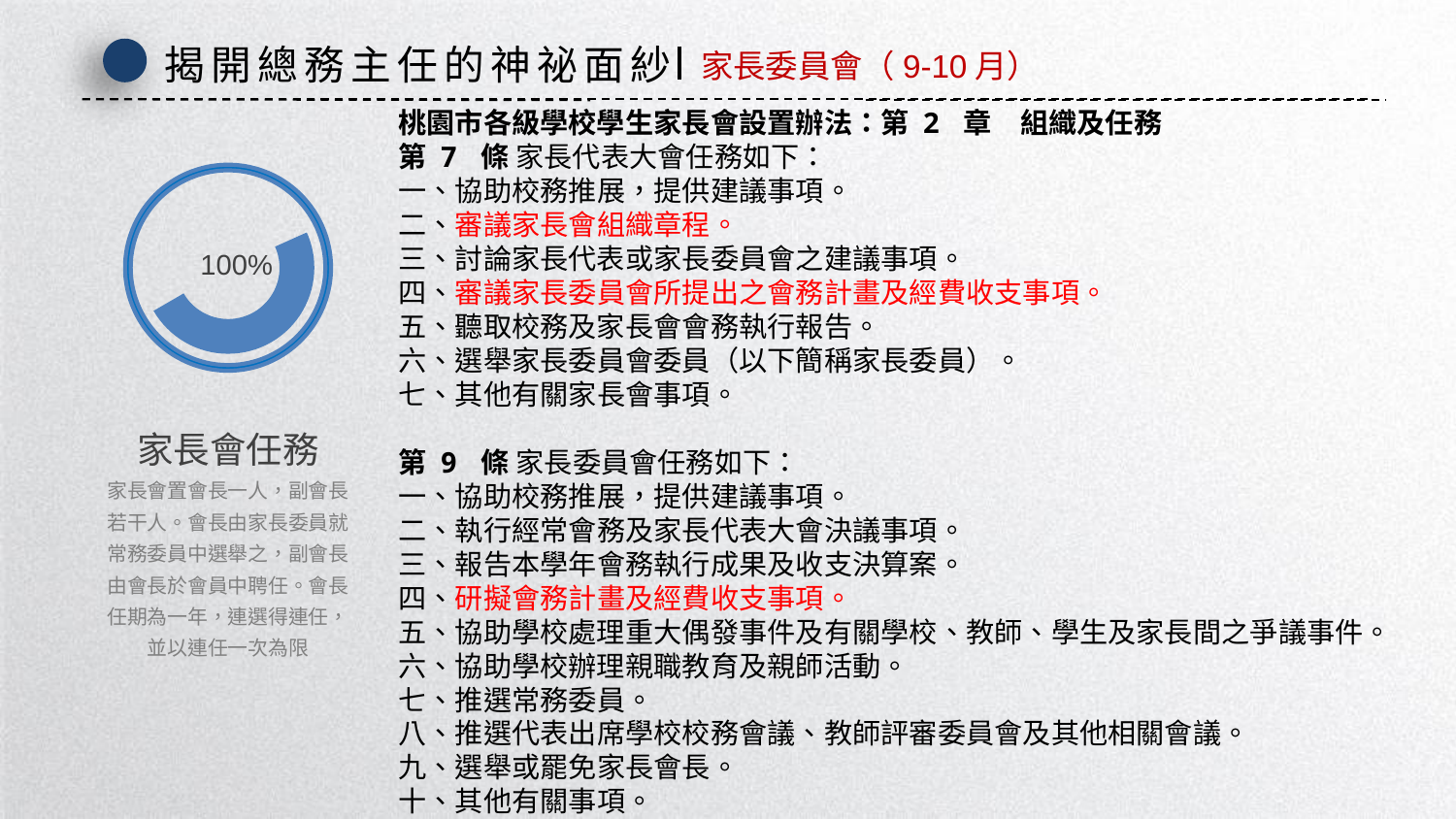

揭開總務主任的神祕面紗

家長委員會（9-10月）
桃園市各級學校學生家長會設置辦法：第 2 章　組織及任務
第 7 條 家長代表大會任務如下：
一、協助校務推展，提供建議事項。
二、審議家長會組織章程。
三、討論家長代表或家長委員會之建議事項。
四、審議家長委員會所提出之會務計畫及經費收支事項。
五、聽取校務及家長會會務執行報告。
六、選舉家長委員會委員（以下簡稱家長委員）。
七、其他有關家長會事項。
第 9 條 家長委員會任務如下：
一、協助校務推展，提供建議事項。
二、執行經常會務及家長代表大會決議事項。
三、報告本學年會務執行成果及收支決算案。
四、研擬會務計畫及經費收支事項。
五、協助學校處理重大偶發事件及有關學校、教師、學生及家長間之爭議事件。
六、協助學校辦理親職教育及親師活動。
七、推選常務委員。
八、推選代表出席學校校務會議、教師評審委員會及其他相關會議。
九、選舉或罷免家長會長。
十、其他有關事項。

100%
家長會任務
家長會置會長一人，副會長若干人。會長由家長委員就常務委員中選舉之，副會長由會長於會員中聘任。會長任期為一年，連選得連任，並以連任一次為限